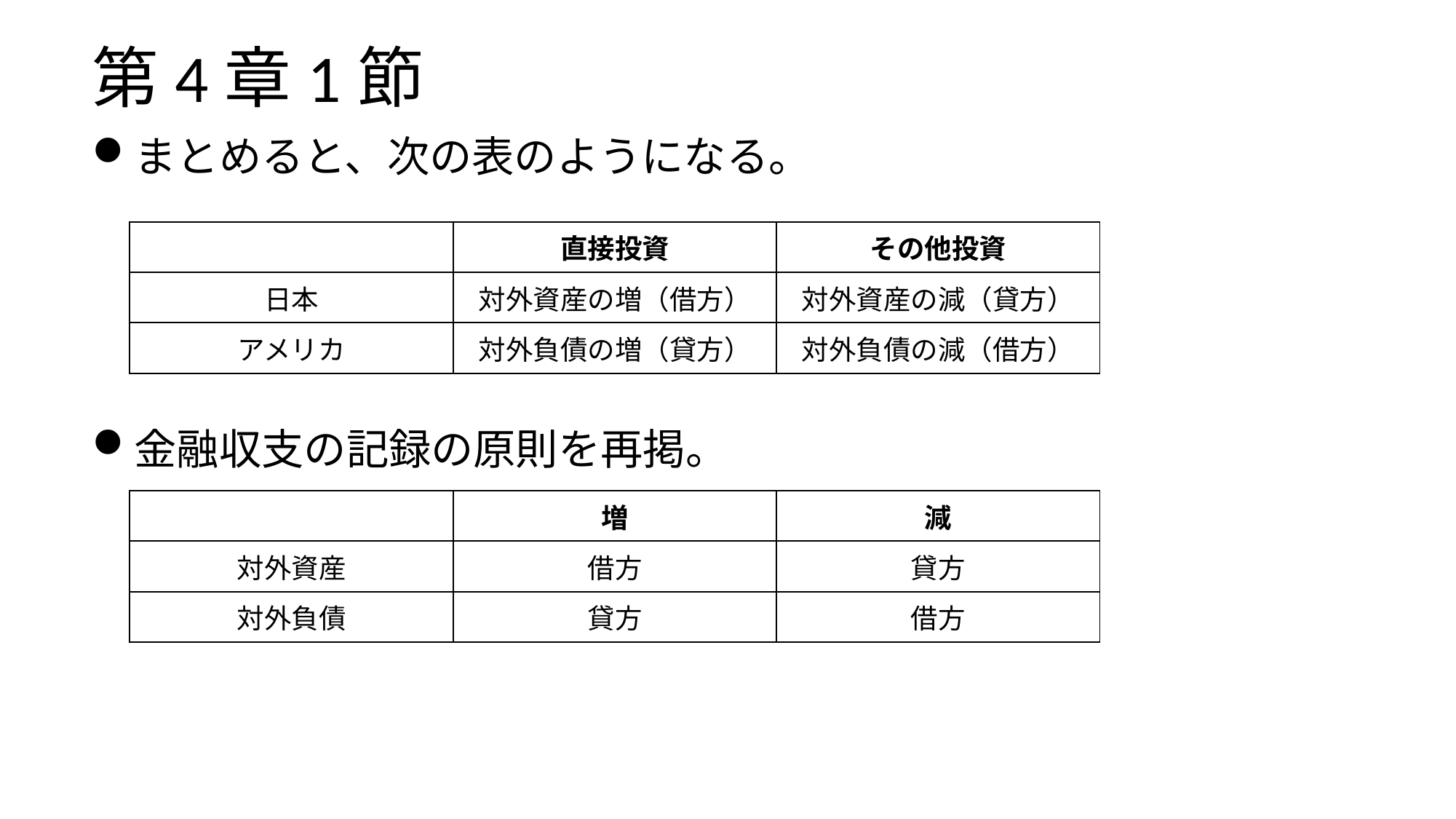

# 第4章1節
まとめると、次の表のようになる。

金融収支の記録の原則を再掲。
|  | 直接投資 | その他投資 |
| --- | --- | --- |
| 日本 | 対外資産の増（借方） | 対外資産の減（貸方） |
| アメリカ | 対外負債の増（貸方） | 対外負債の減（借方） |

|  | 増 | 減 |
| --- | --- | --- |
| 対外資産 | 借方 | 貸方 |
| 対外負債 | 貸方 | 借方 |